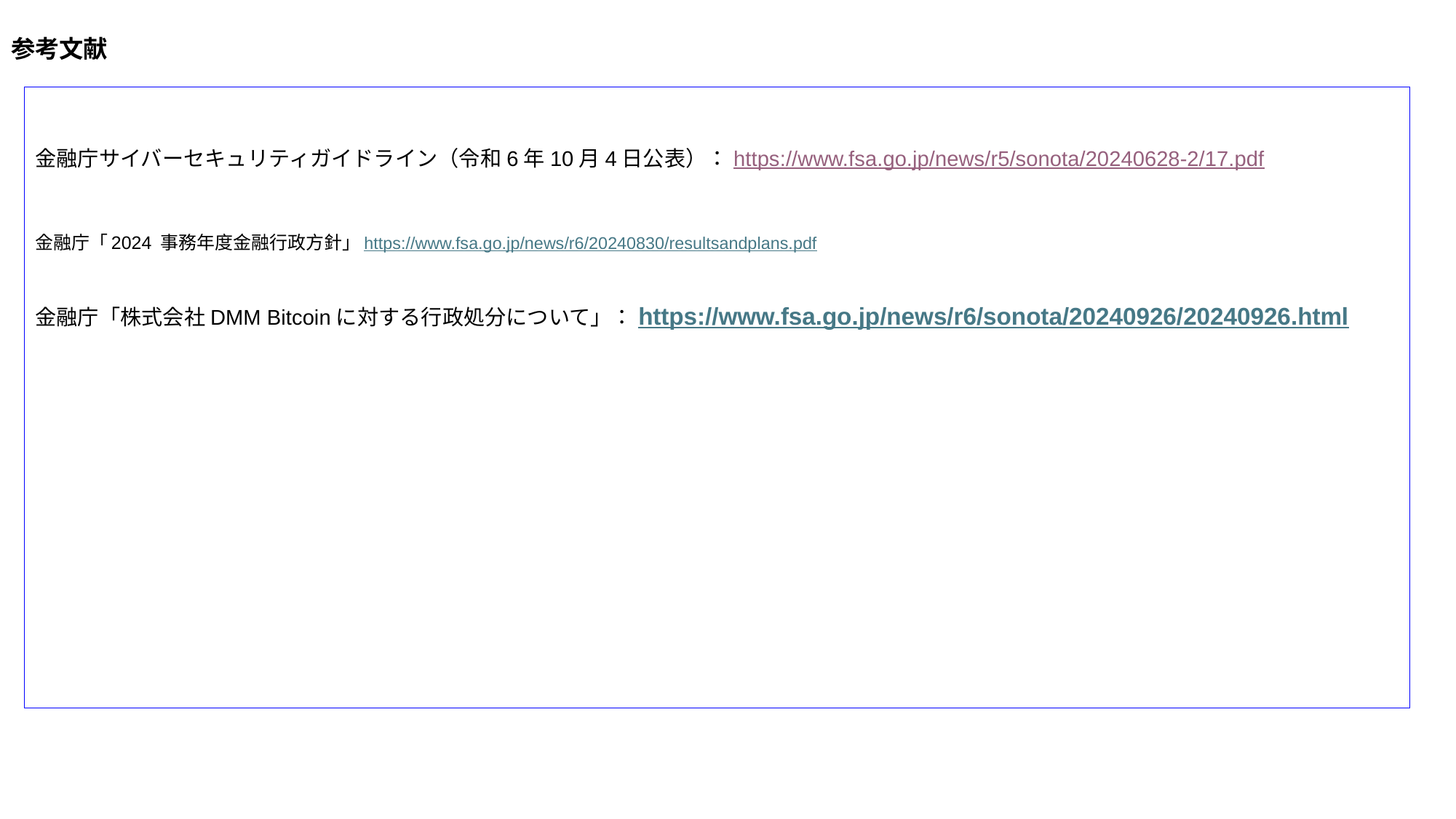

# 参考文献

金融庁サイバーセキュリティガイドライン（令和6年10月4日公表）：https://www.fsa.go.jp/news/r5/sonota/20240628-2/17.pdf

金融庁「2024 事務年度金融行政方針」https://www.fsa.go.jp/news/r6/20240830/resultsandplans.pdf
金融庁「株式会社DMM Bitcoinに対する行政処分について」：https://www.fsa.go.jp/news/r6/sonota/20240926/20240926.html